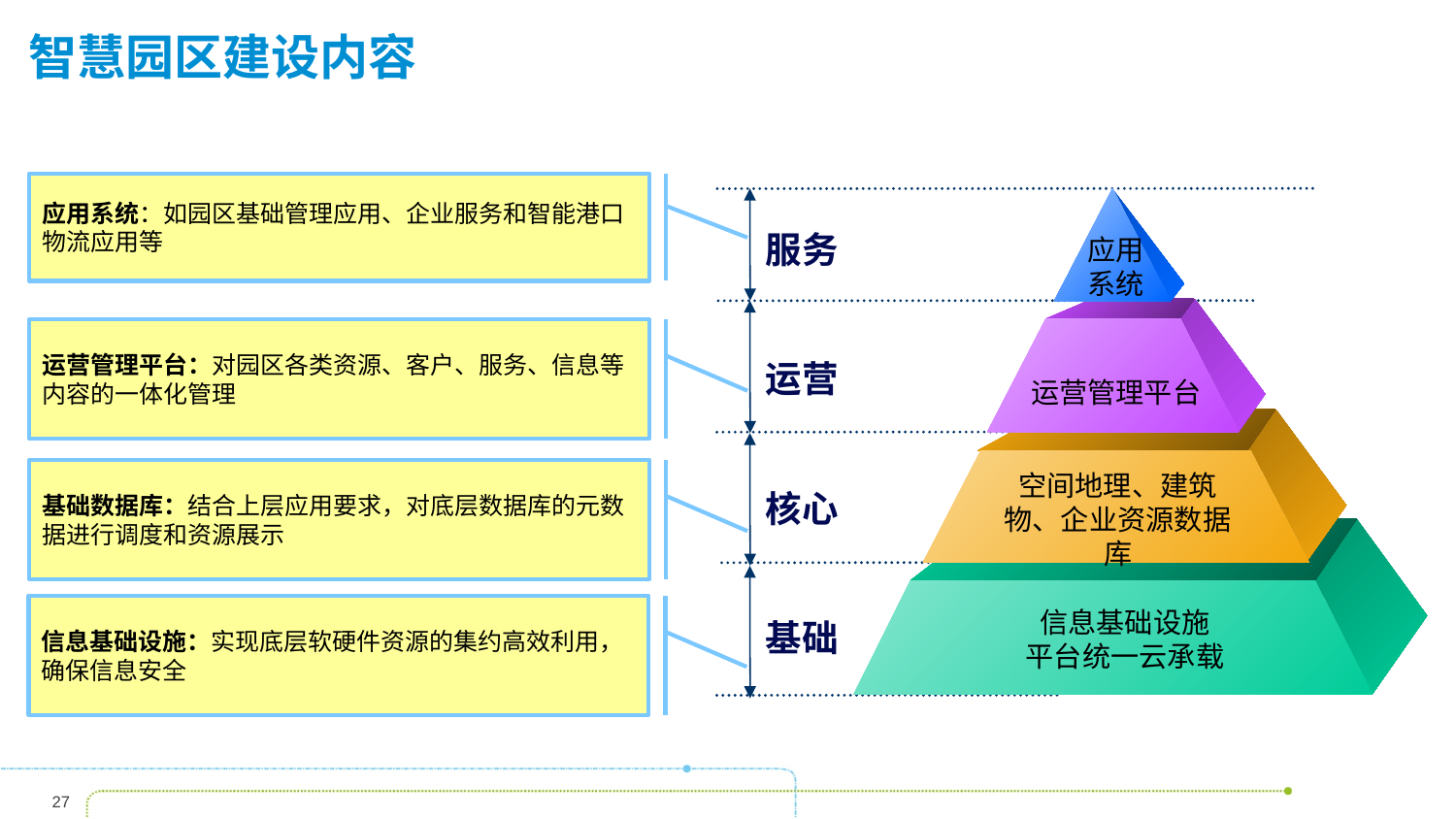

# 智慧园区建设内容
应用系统：如园区基础管理应用、企业服务和智能港口物流应用等

服务

运营

核心

基础

应用
系统

运营管理平台：对园区各类资源、客户、服务、信息等内容的一体化管理
运营管理平台

基础数据库：结合上层应用要求，对底层数据库的元数据进行调度和资源展示
空间地理、建筑物、企业资源数据库

信息基础设施：实现底层软硬件资源的集约高效利用，确保信息安全
信息基础设施
平台统一云承载